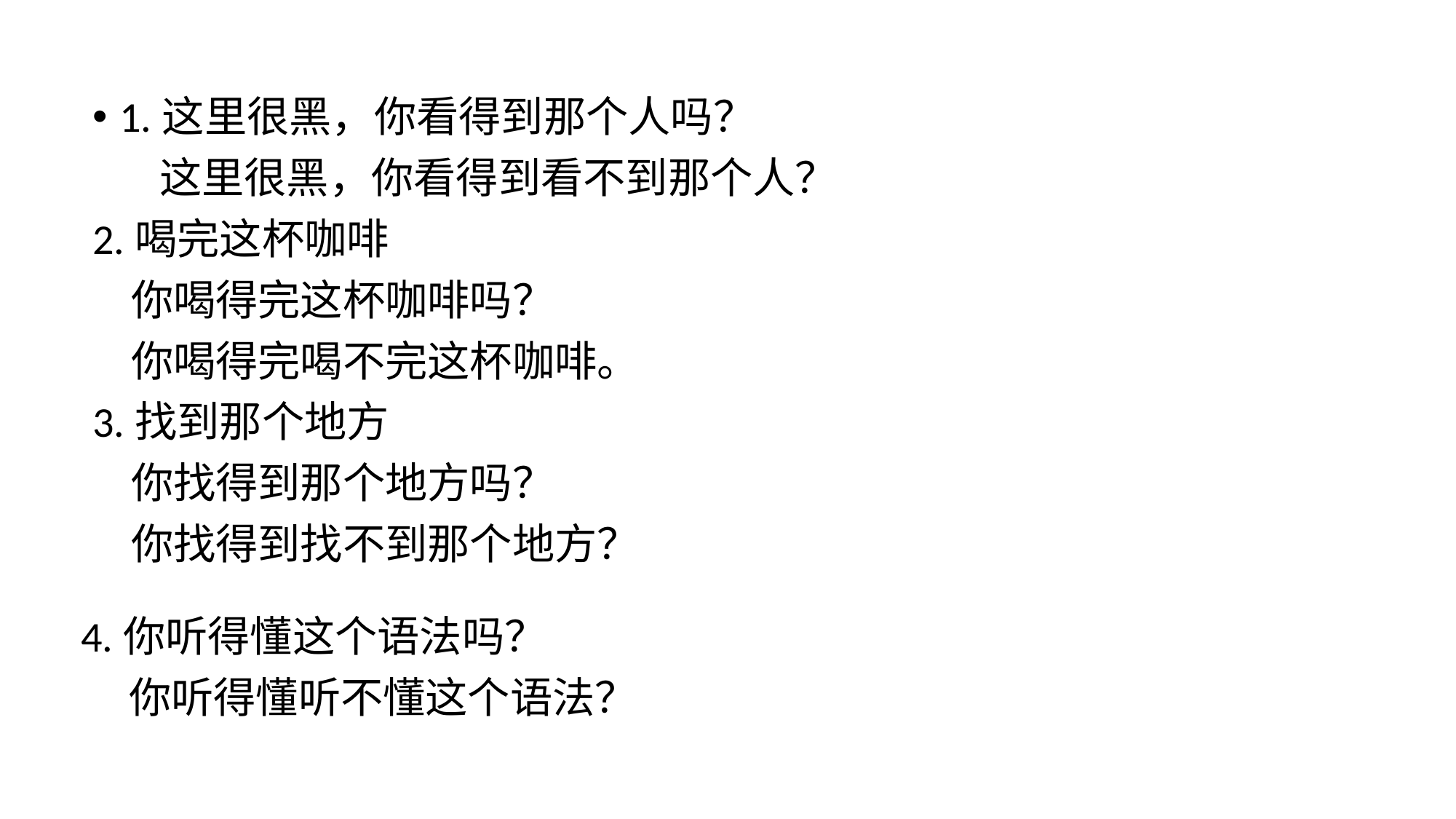

1.这里很黑，你看得到那个人吗？
      这里很黑，你看得到看不到那个人？
2.喝完这杯咖啡
   你喝得完这杯咖啡吗？
   你喝得完喝不完这杯咖啡。
3.找到那个地方
   你找得到那个地方吗？
   你找得到找不到那个地方？

4.你听得懂这个语法吗？
    你听得懂听不懂这个语法？